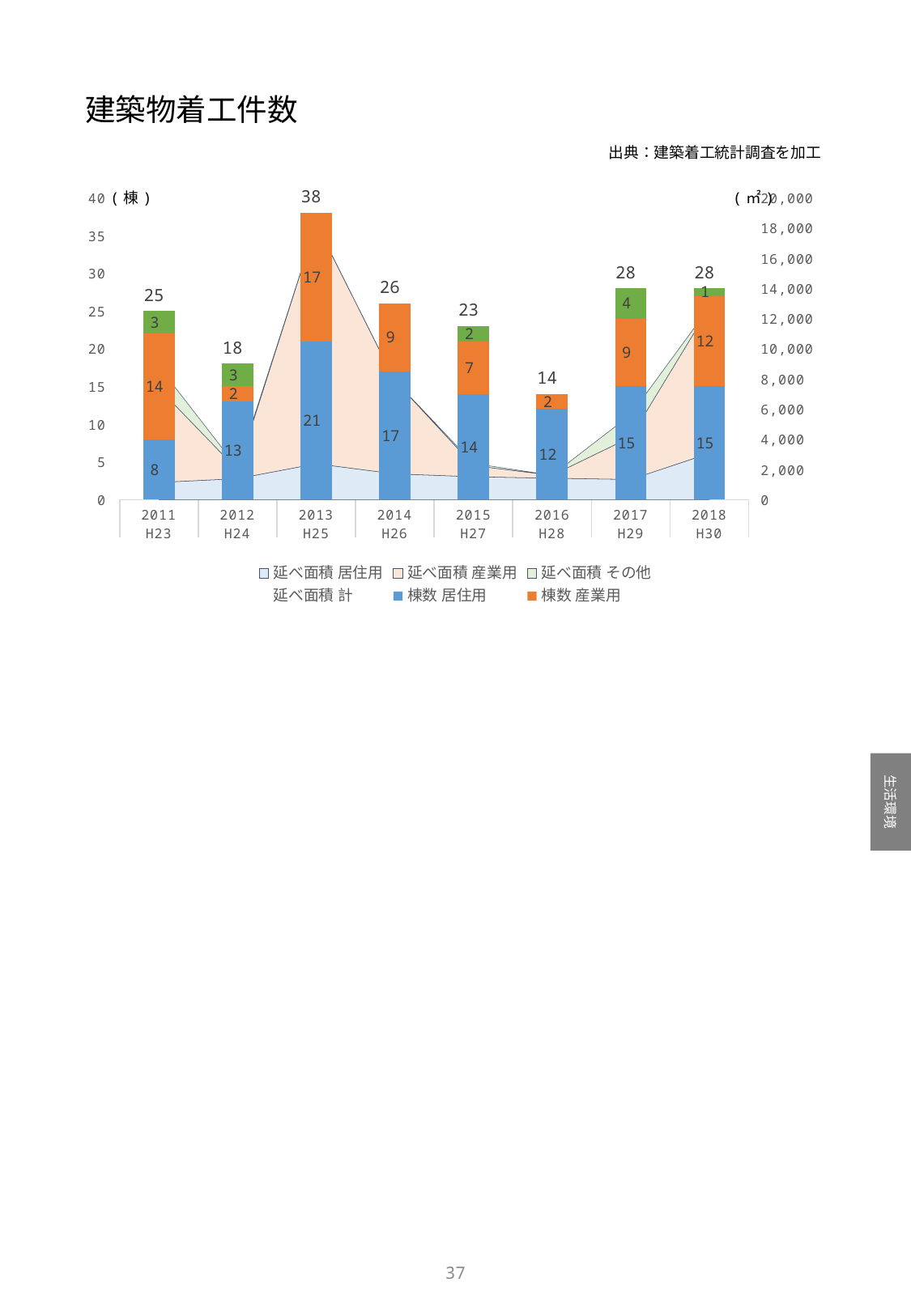

# 建築物着工件数
出典：建築着工統計調査を加工

### Chart

| Category | 延べ面積 | 延べ面積 | 延べ面積 | 棟数 | 棟数 | 棟数 | 棟数 | 延べ面積 |
|---|---|---|---|---|---|---|---|---|
| 2011 | 1143.0 | 6217.0 | 1460.0 | 8.0 | 14.0 | 3.0 | 25.0 | 8820.0 |
| 2012 | 1396.0 | 576.0 | 130.0 | 13.0 | 2.0 | 3.0 | 18.0 | 2102.0 |
| 2013 | 2381.0 | 15880.0 | None | 21.0 | 17.0 | None | 38.0 | 18261.0 |
| 2014 | 1712.0 | 6174.0 | None | 17.0 | 9.0 | None | 26.0 | 7886.0 |
| 2015 | 1522.0 | 740.0 | 137.0 | 14.0 | 7.0 | 2.0 | 23.0 | 2399.0 |
| 2016 | 1422.0 | 194.0 | None | 12.0 | 2.0 | None | 14.0 | 1616.0 |
| 2017 | 1342.0 | 2804.0 | 1490.0 | 15.0 | 9.0 | 4.0 | 28.0 | 5636.0 |
| 2018 | 3073.0 | 9637.0 | 33.0 | 15.0 | 12.0 | 1.0 | 28.0 | 12743.0 |
生活環境
37